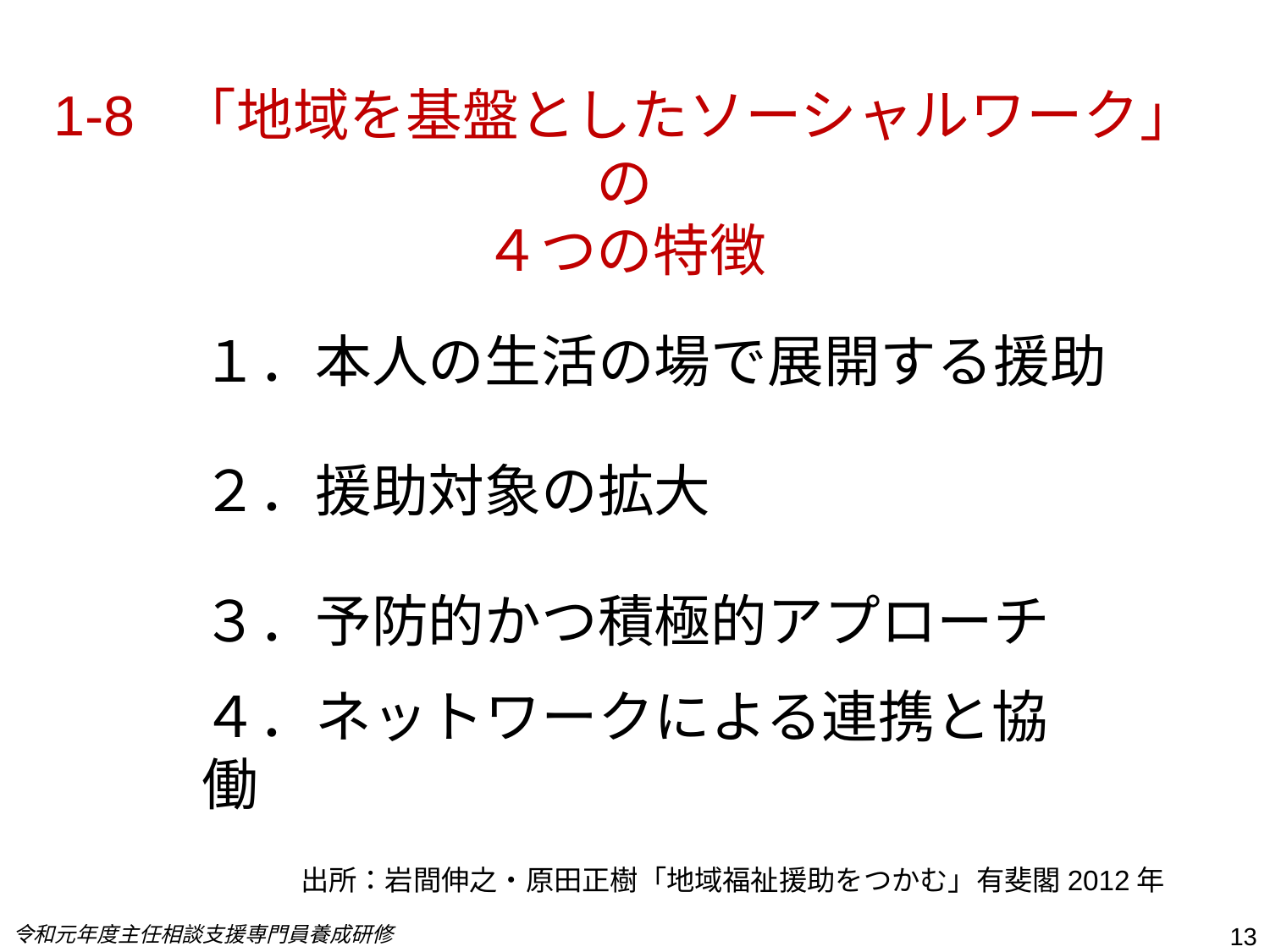

1-8  「地域を基盤としたソーシャルワーク」の
４つの特徴
１．本人の生活の場で展開する援助
２．援助対象の拡大
３．予防的かつ積極的アプローチ
４．ネットワークによる連携と協働
出所：岩間伸之・原田正樹「地域福祉援助をつかむ」有斐閣2012年
令和元年度主任相談支援専門員養成研修
13